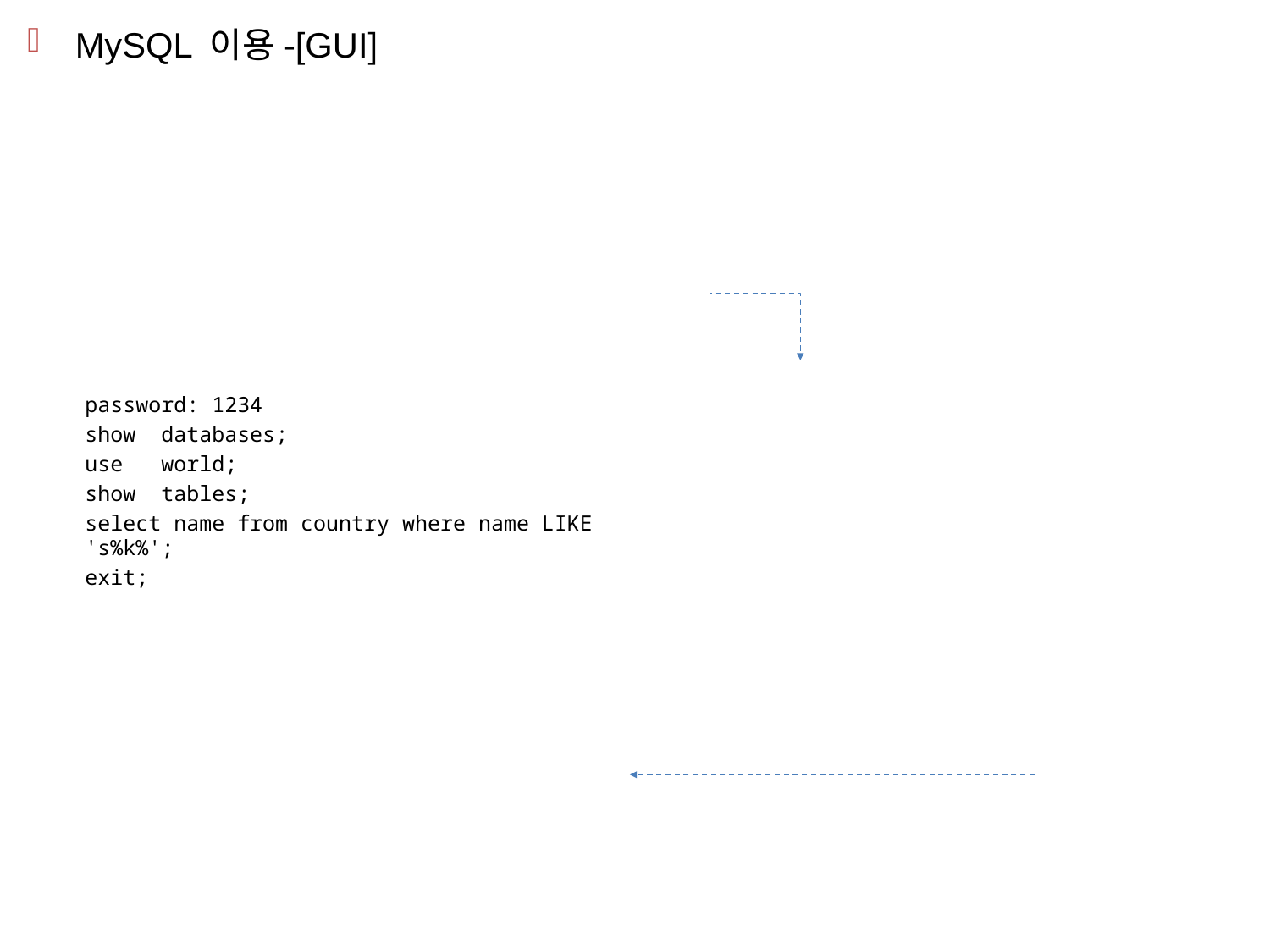

MySQL 이용-[GUI]
password: 1234
show  databases;
use   world;
show  tables;
select name from country where name LIKE 's%k%';
exit;